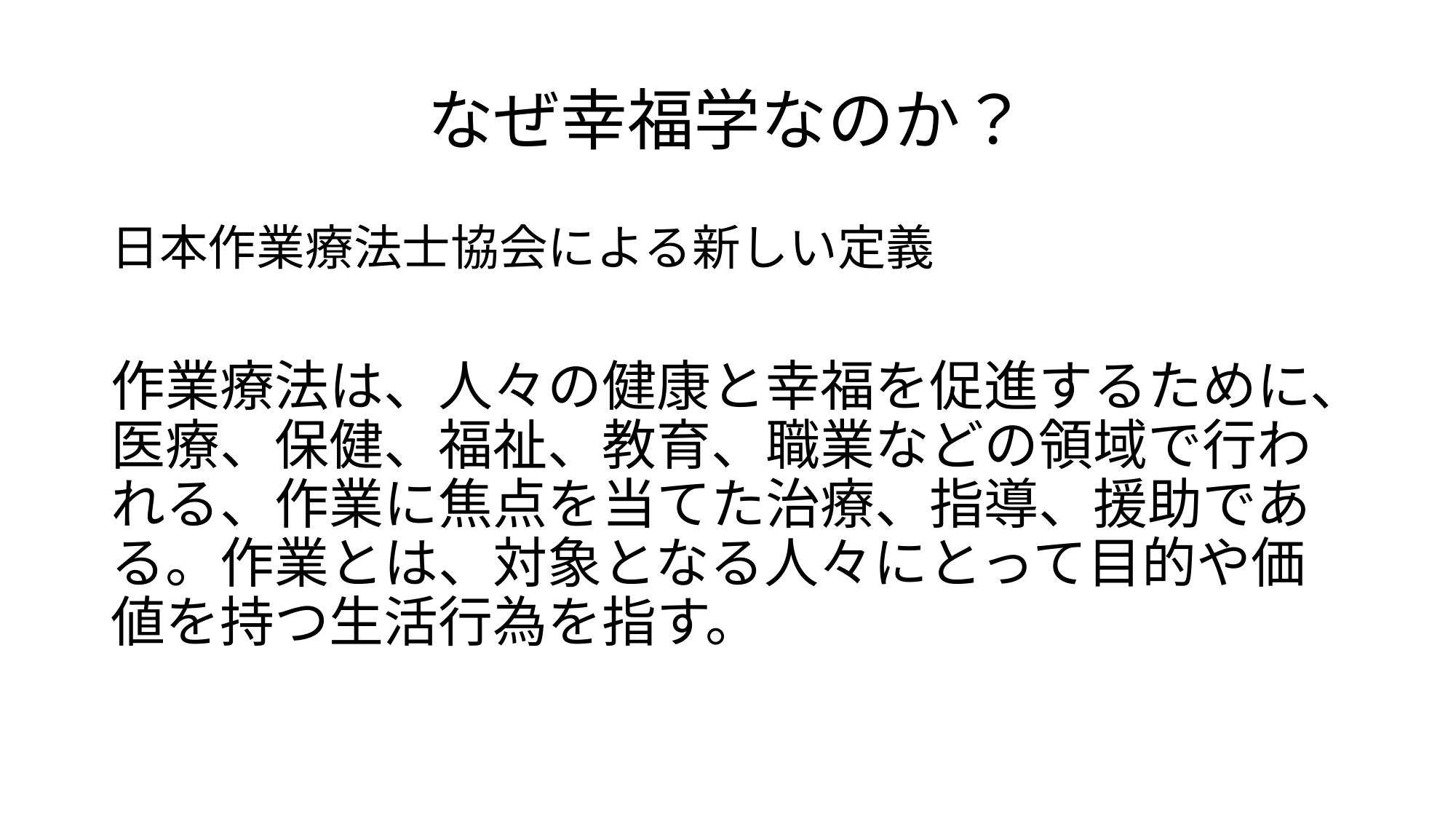

# なぜ幸福学なのか？
日本作業療法士協会による新しい定義

作業療法は、人々の健康と幸福を促進するために、医療、保健、福祉、教育、職業などの領域で行われる、作業に焦点を当てた治療、指導、援助である。作業とは、対象となる人々にとって目的や価値を持つ生活行為を指す。